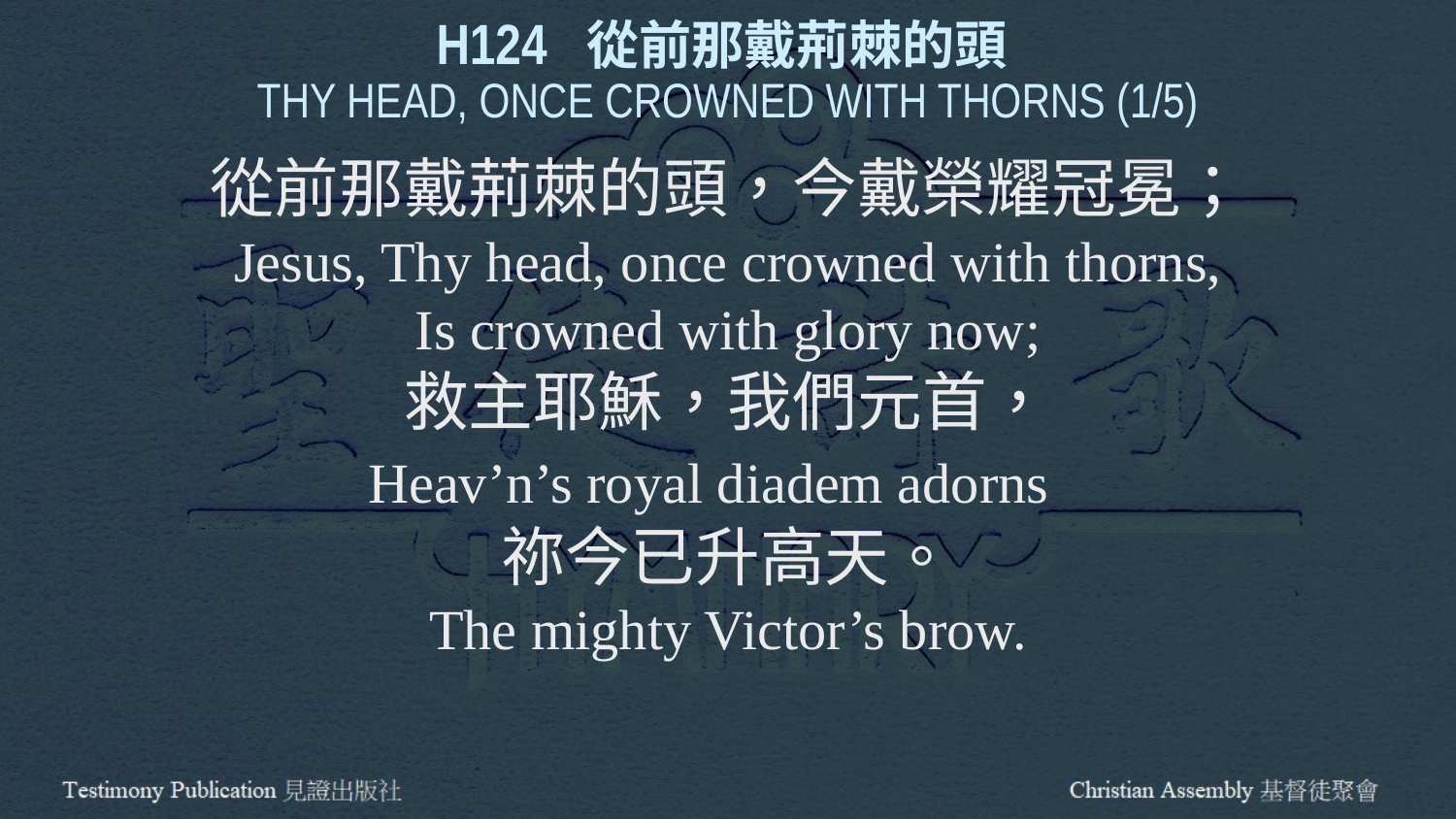

H124  從前那戴荊棘的頭
THY HEAD, ONCE CROWNED WITH THORNS (1/5)
從前那戴荊棘的頭，今戴榮耀冠冕；
Jesus, Thy head, once crowned with thorns,
Is crowned with glory now;
救主耶穌，我們元首，
Heav’n’s royal diadem adorns
祢今已升高天。
The mighty Victor’s brow.